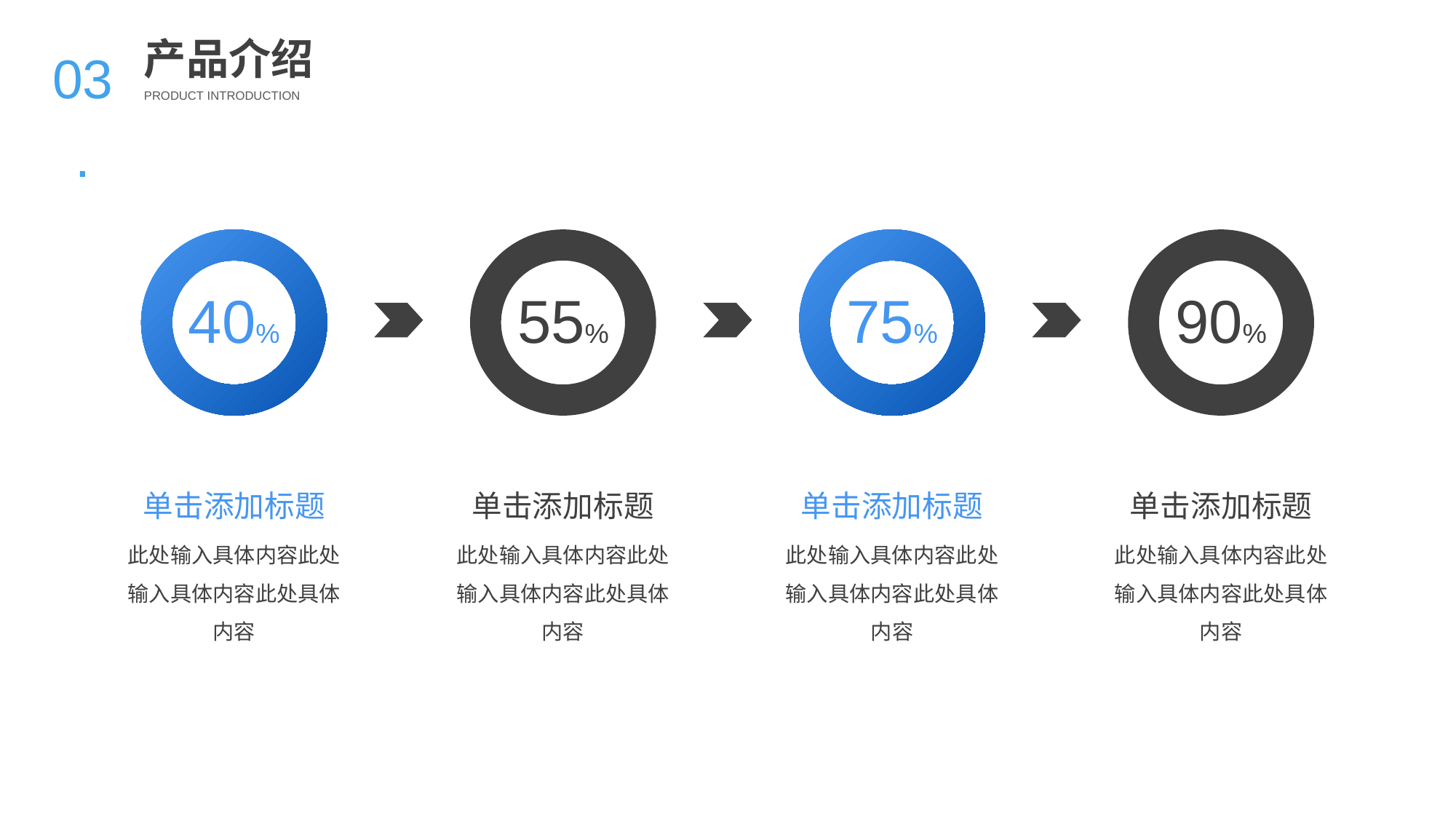

BY YUSHEN
03.
产品介绍
PRODUCT INTRODUCTION

40%
单击添加标题
此处输入具体内容此处输入具体内容此处具体内容

55%
单击添加标题
此处输入具体内容此处输入具体内容此处具体内容

75%
单击添加标题
此处输入具体内容此处输入具体内容此处具体内容

90%
单击添加标题
此处输入具体内容此处输入具体内容此处具体内容